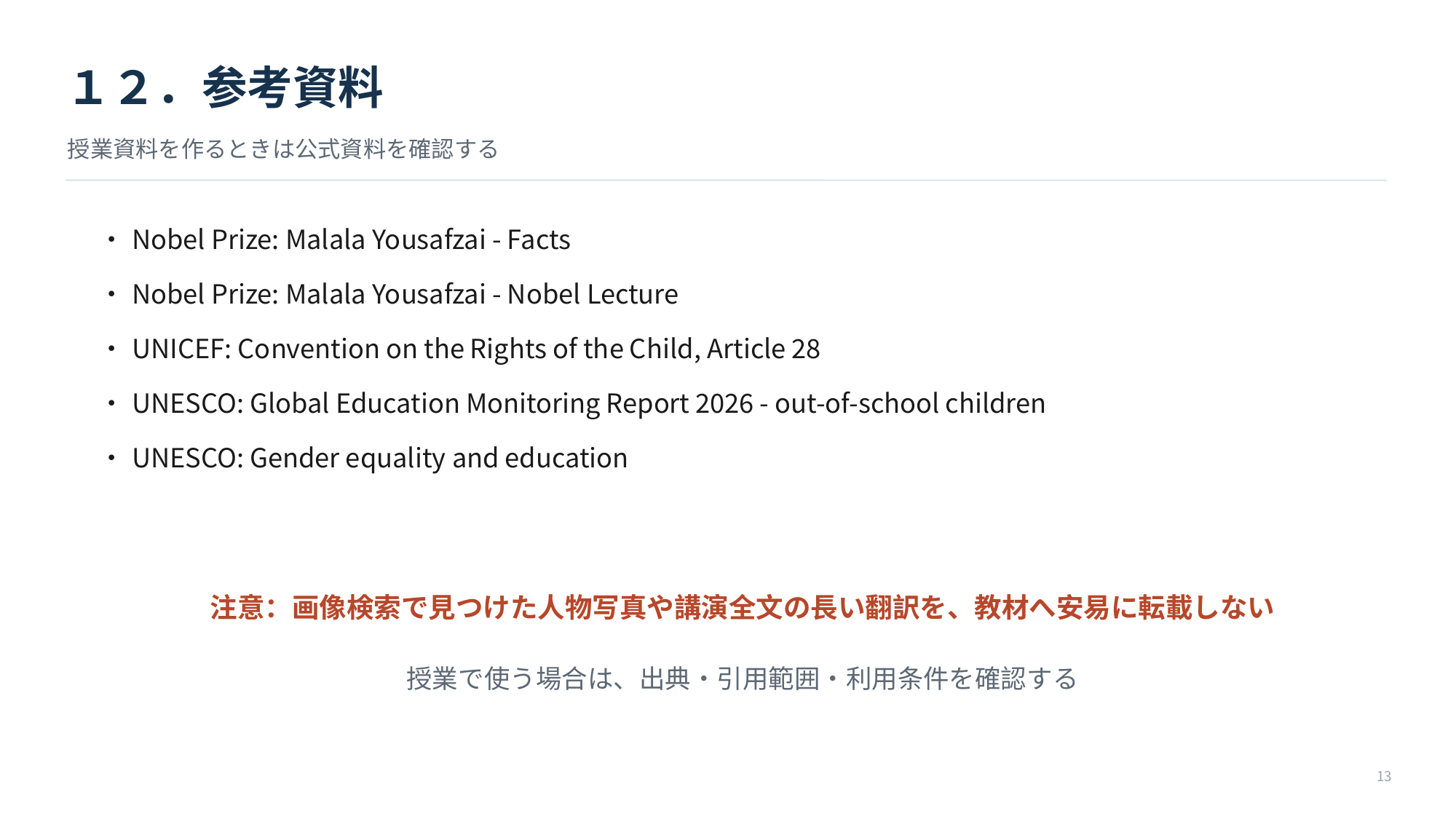

１２．参考資料
授業資料を作るときは公式資料を確認する

・Nobel Prize: Malala Yousafzai - Facts
・Nobel Prize: Malala Yousafzai - Nobel Lecture
・UNICEF: Convention on the Rights of the Child, Article 28
・UNESCO: Global Education Monitoring Report 2026 - out-of-school children
・UNESCO: Gender equality and education
注意：画像検索で見つけた人物写真や講演全文の長い翻訳を、教材へ安易に転載しない
授業で使う場合は、出典・引用範囲・利用条件を確認する
13